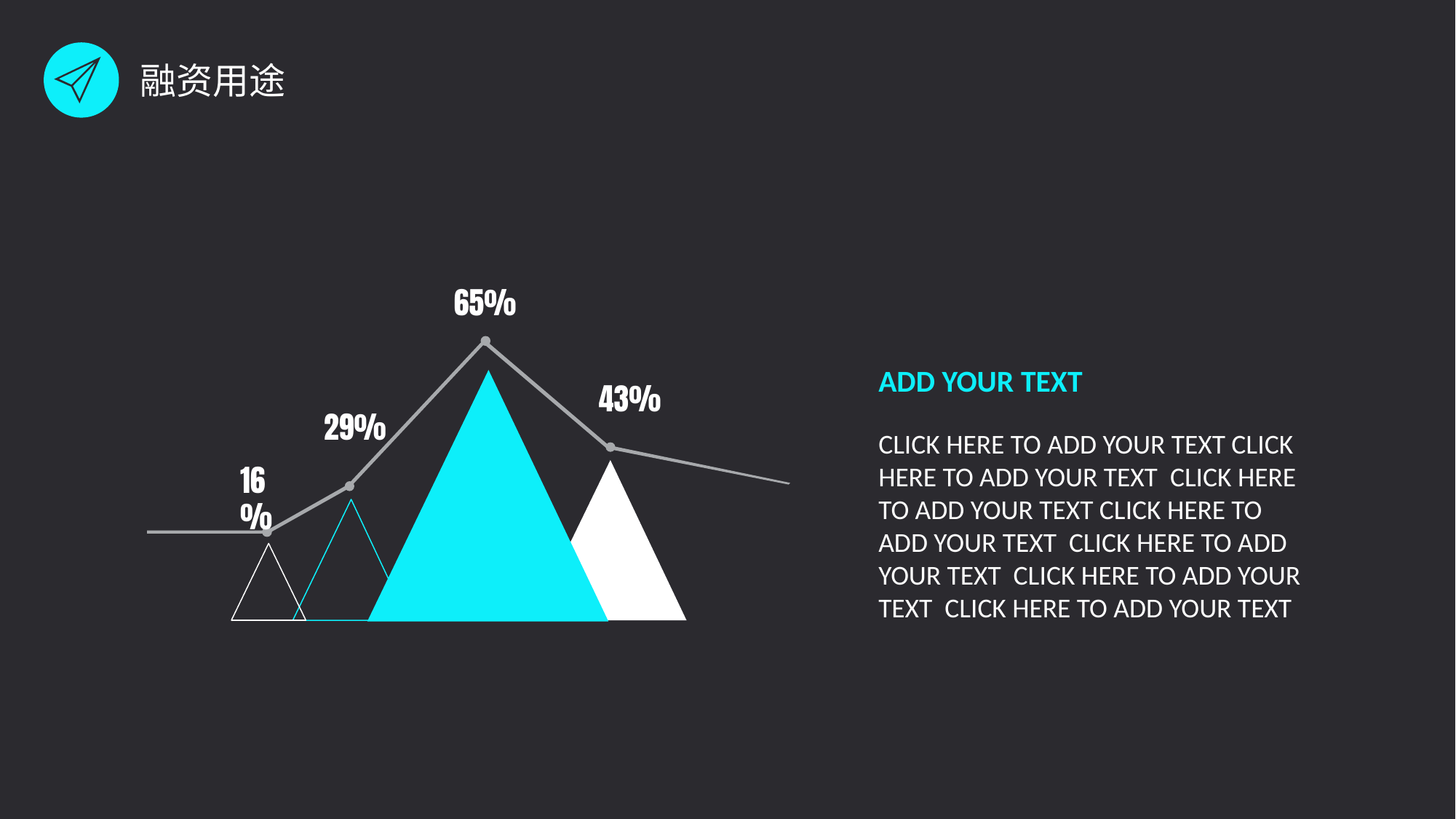

融资用途

65%

ADD YOUR TEXT

43%
29%
CLICK HERE TO ADD YOUR TEXT CLICK HERE TO ADD YOUR TEXT  CLICK HERE TO ADD YOUR TEXT CLICK HERE TO ADD YOUR TEXT  CLICK HERE TO ADD YOUR TEXT  CLICK HERE TO ADD YOUR TEXT  CLICK HERE TO ADD YOUR TEXT

16%